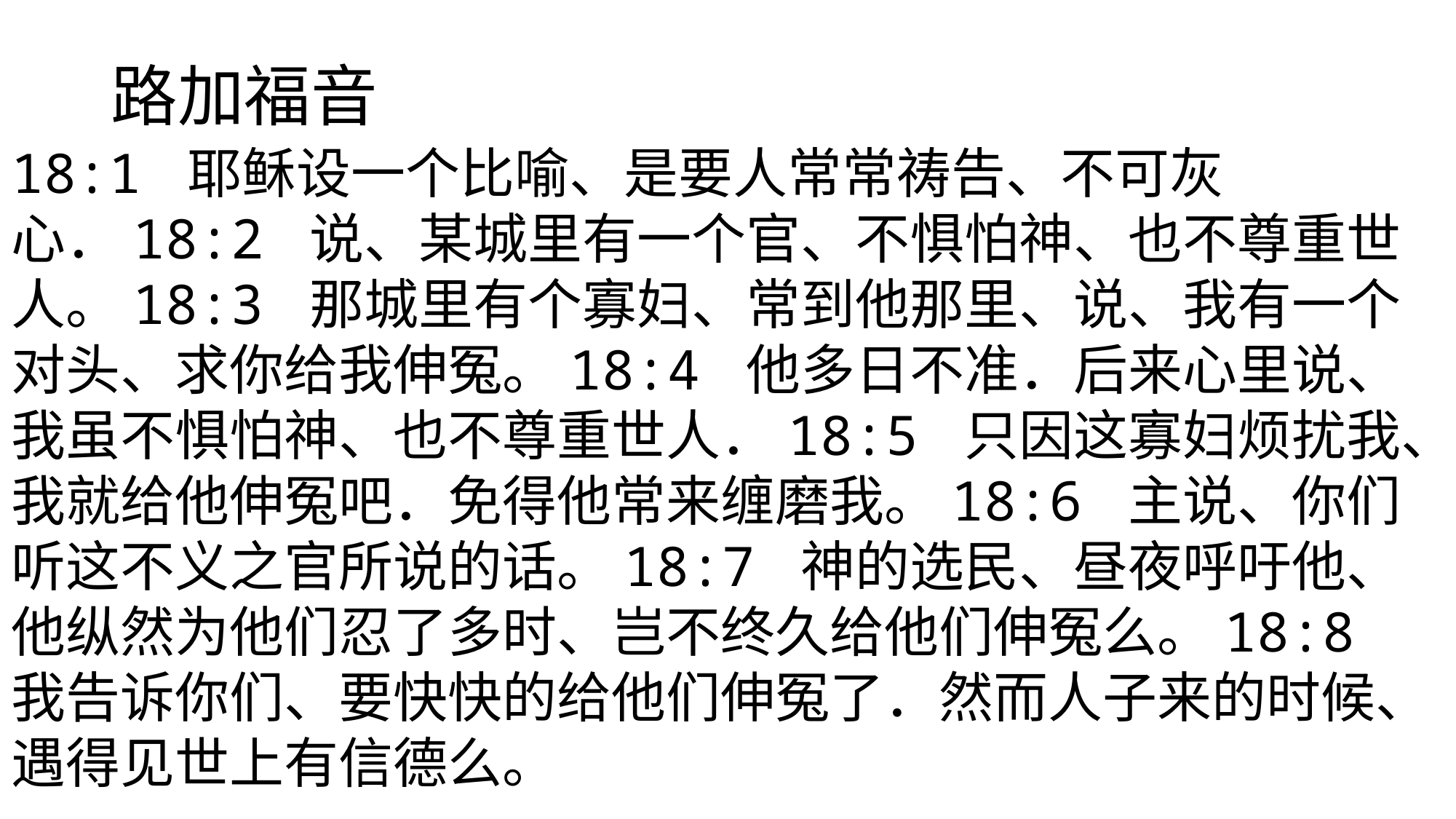

# 路加福音
18:1 耶稣设一个比喻、是要人常常祷告、不可灰心．18:2 说、某城里有一个官、不惧怕神、也不尊重世人。18:3 那城里有个寡妇、常到他那里、说、我有一个对头、求你给我伸冤。18:4 他多日不准．后来心里说、我虽不惧怕神、也不尊重世人．18:5 只因这寡妇烦扰我、我就给他伸冤吧．免得他常来缠磨我。18:6 主说、你们听这不义之官所说的话。18:7 神的选民、昼夜呼吁他、他纵然为他们忍了多时、岂不终久给他们伸冤么。18:8 我告诉你们、要快快的给他们伸冤了．然而人子来的时候、遇得见世上有信德么。